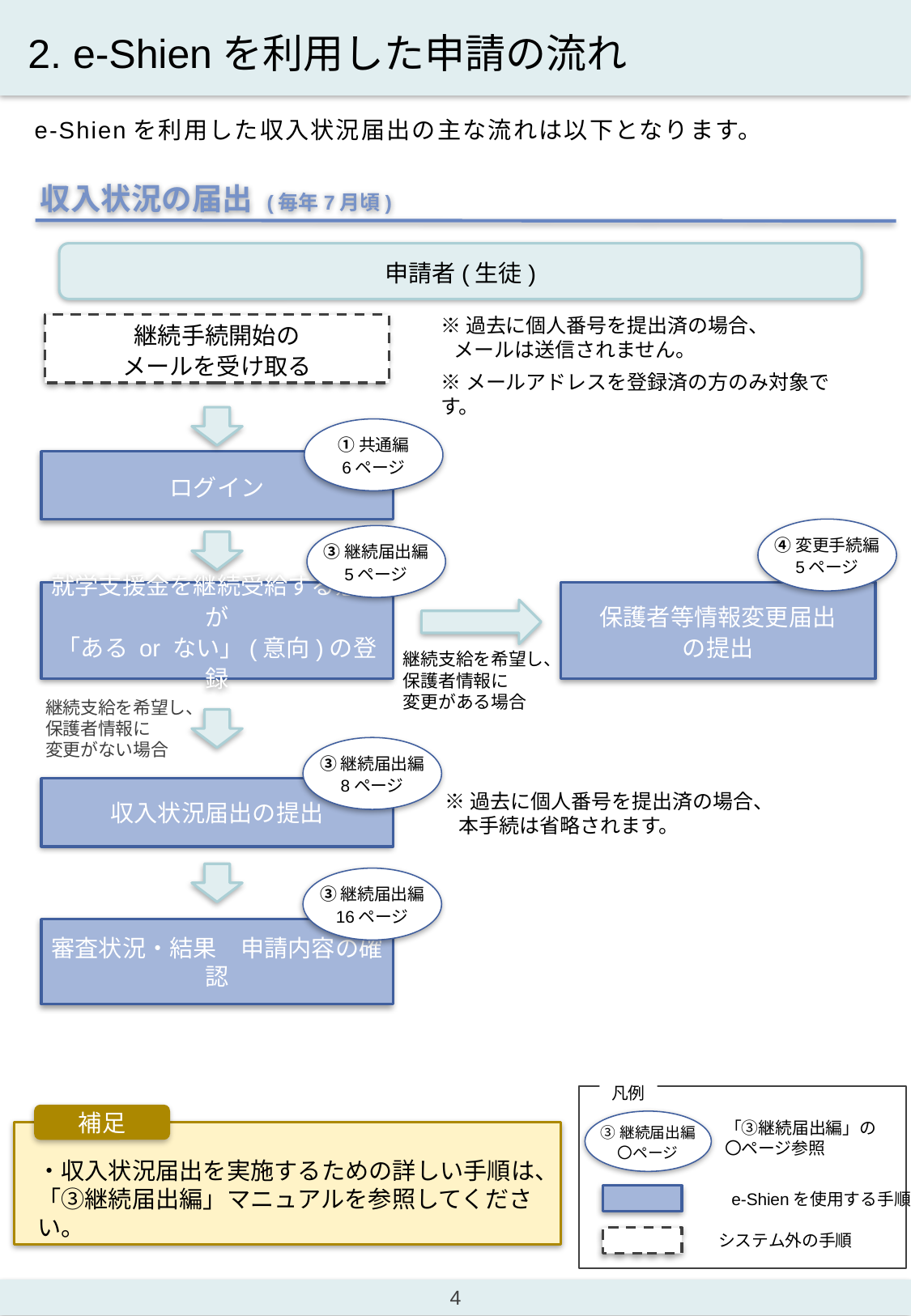

2. e-Shienを利用した申請の流れ
e-Shienを利用した収入状況届出の主な流れは以下となります。
収入状況の届出 (毎年7月頃)
申請者(生徒)
※過去に個人番号を提出済の場合、
   メールは送信されません。

※メールアドレスを登録済の方のみ対象です。
継続手続開始の
メールを受け取る

①共通編
6ページ
ログイン
④変更手続編
5ページ

③継続届出編
5ページ
就学支援金を継続受給する意思が
「ある or ない」(意向)の登録
保護者等情報変更届出
の提出

継続支給を希望し、
保護者情報に
変更がある場合
継続支給を希望し、
保護者情報に
変更がない場合

③継続届出編
8ページ
収入状況届出の提出
※過去に個人番号を提出済の場合、
   本手続は省略されます。

③継続届出編
16ページ
審査状況・結果　申請内容の確認
凡例

e-Shienを使用する手順

システム外の手順

補足
③継続届出編
〇ページ
「③継続届出編」の
〇ページ参照

・収入状況届出を実施するための詳しい手順は、
「③継続届出編」マニュアルを参照してください。